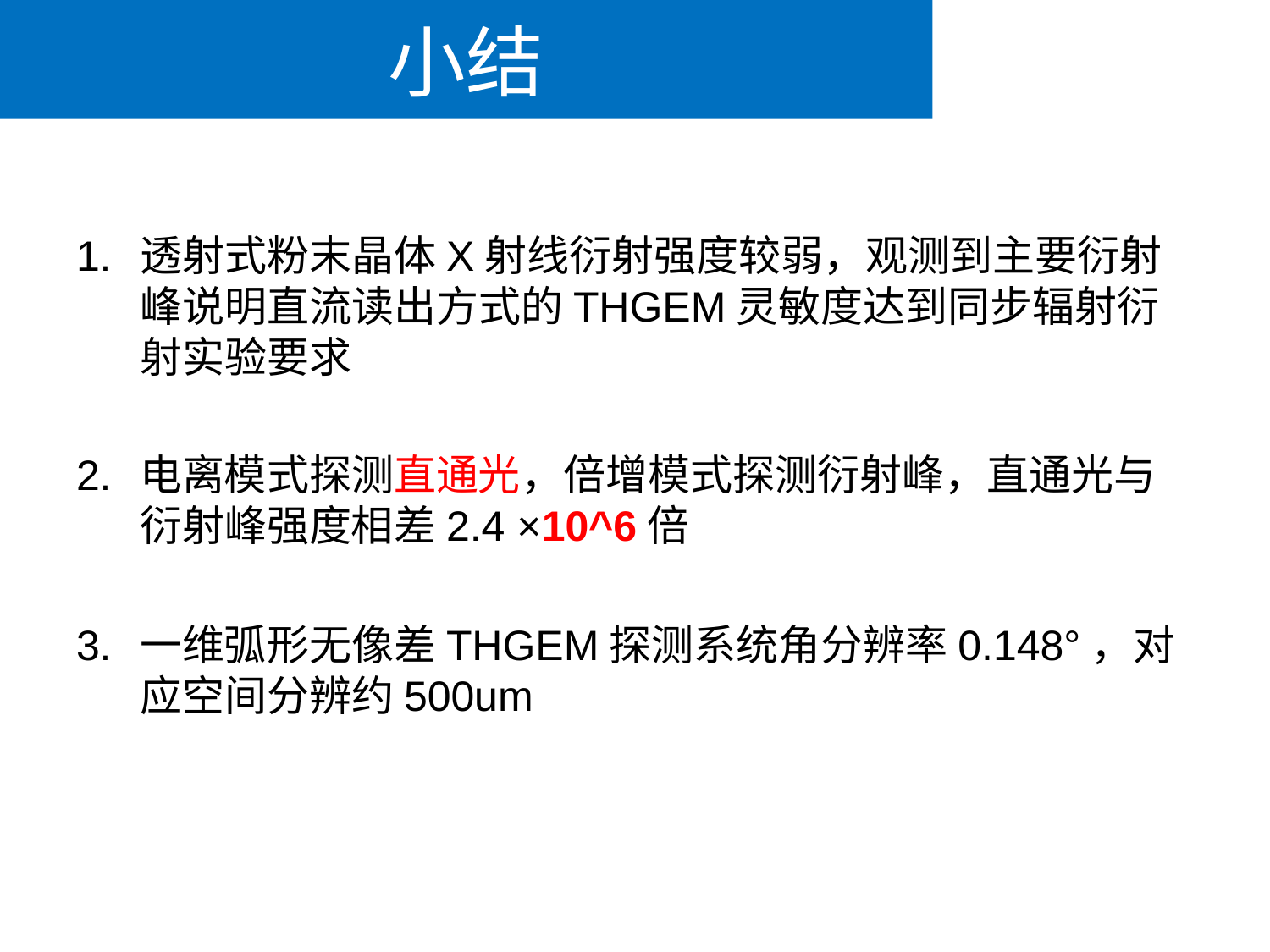

小结
透射式粉末晶体X射线衍射强度较弱，观测到主要衍射峰说明直流读出方式的THGEM灵敏度达到同步辐射衍射实验要求

电离模式探测直通光，倍增模式探测衍射峰，直通光与衍射峰强度相差2.4 ×10^6倍

一维弧形无像差THGEM探测系统角分辨率0.148°，对应空间分辨约500um